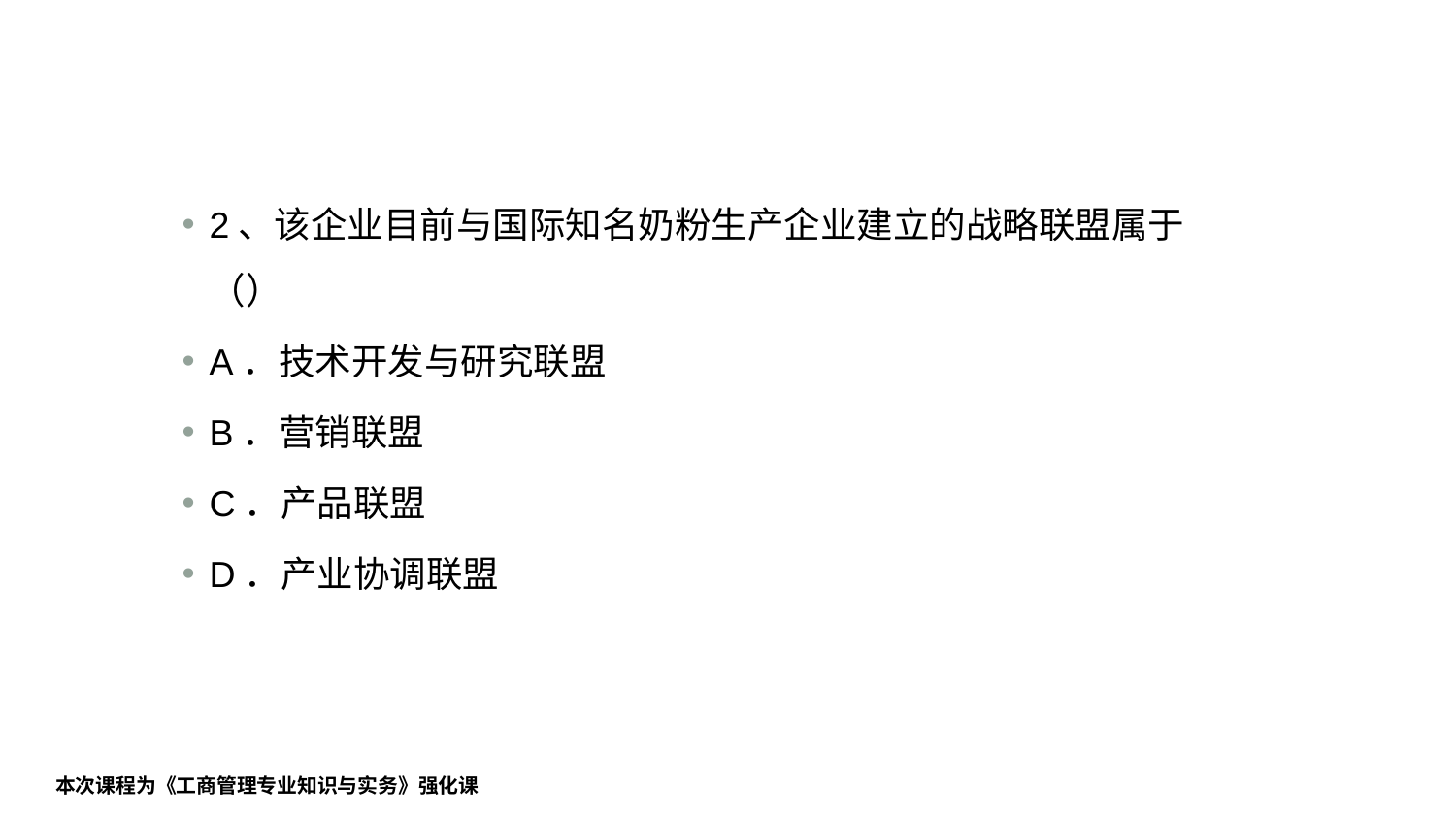

#
2、该企业目前与国际知名奶粉生产企业建立的战略联盟属于（）
A．技术开发与研究联盟
B．营销联盟
C．产品联盟
D．产业协调联盟